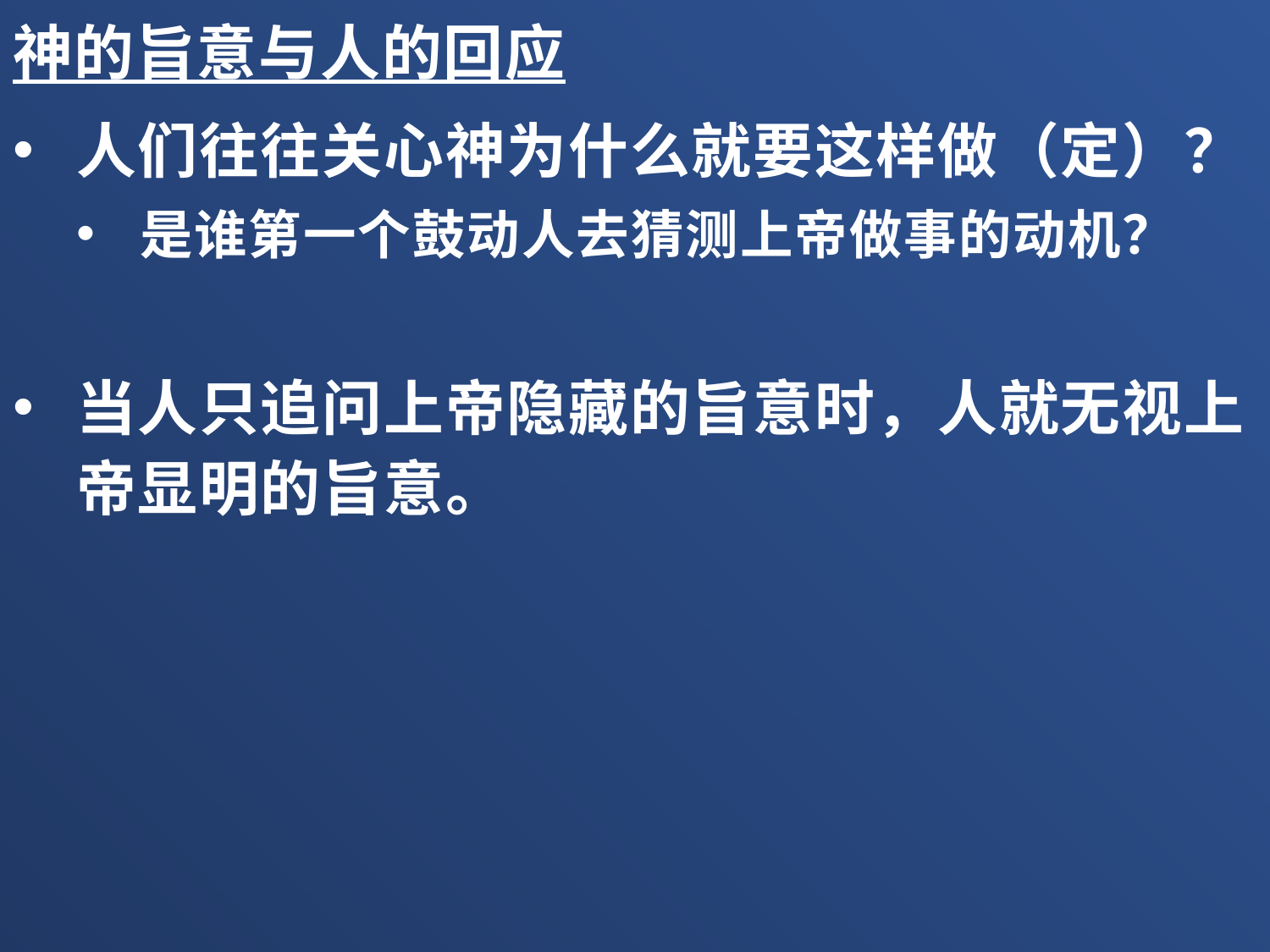

神的旨意与人的回应
人们往往关心神为什么就要这样做（定）？
是谁第一个鼓动人去猜测上帝做事的动机？

当人只追问上帝隐藏的旨意时，人就无视上帝显明的旨意。